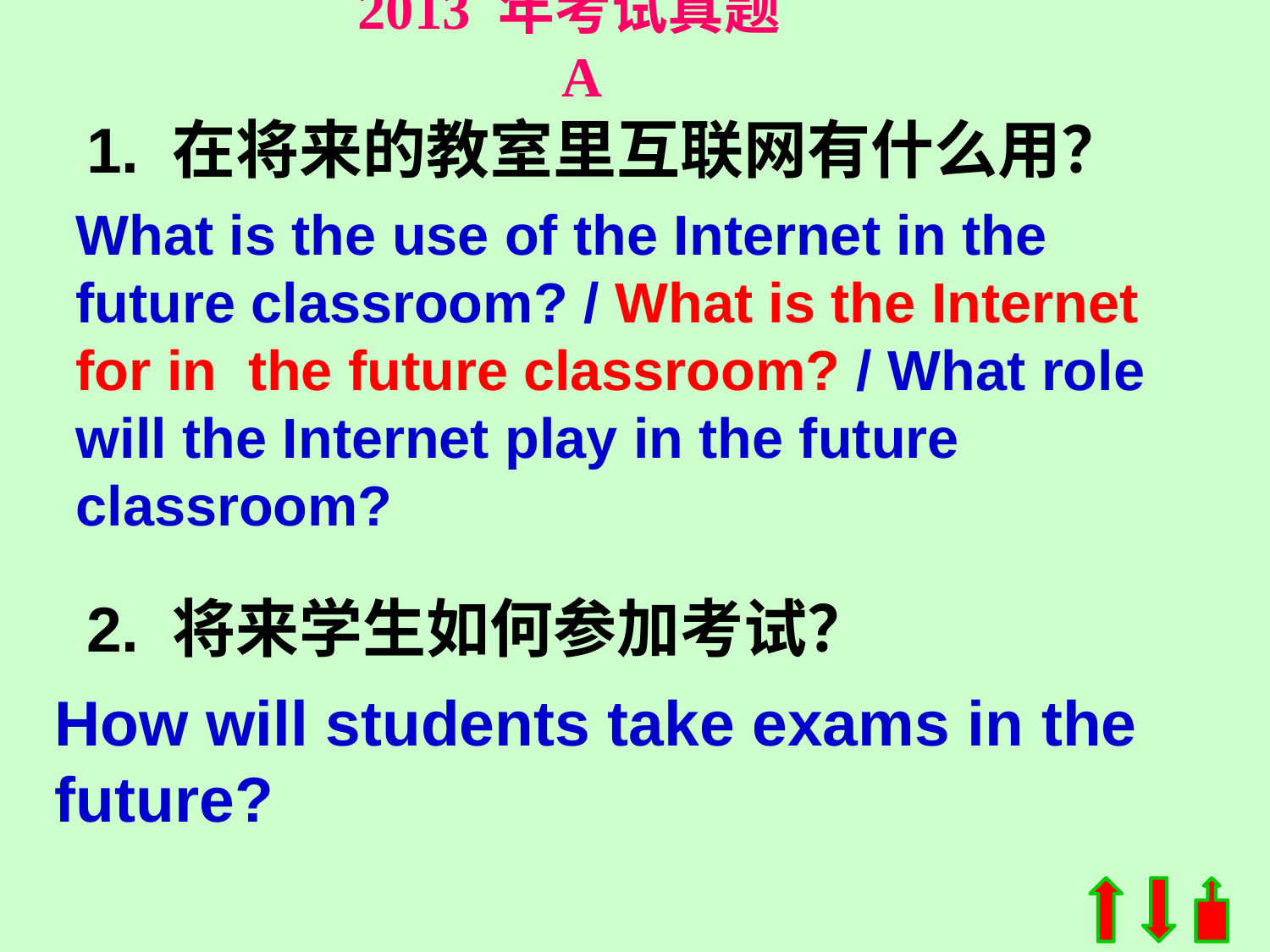

2013 年考试真题   A
1. 在将来的教室里互联网有什么用？
What is the use of the Internet in the future classroom? / What is the Internet for in  the future classroom? / What role will the Internet play in the future classroom?
2. 将来学生如何参加考试？
How will students take exams in the future?